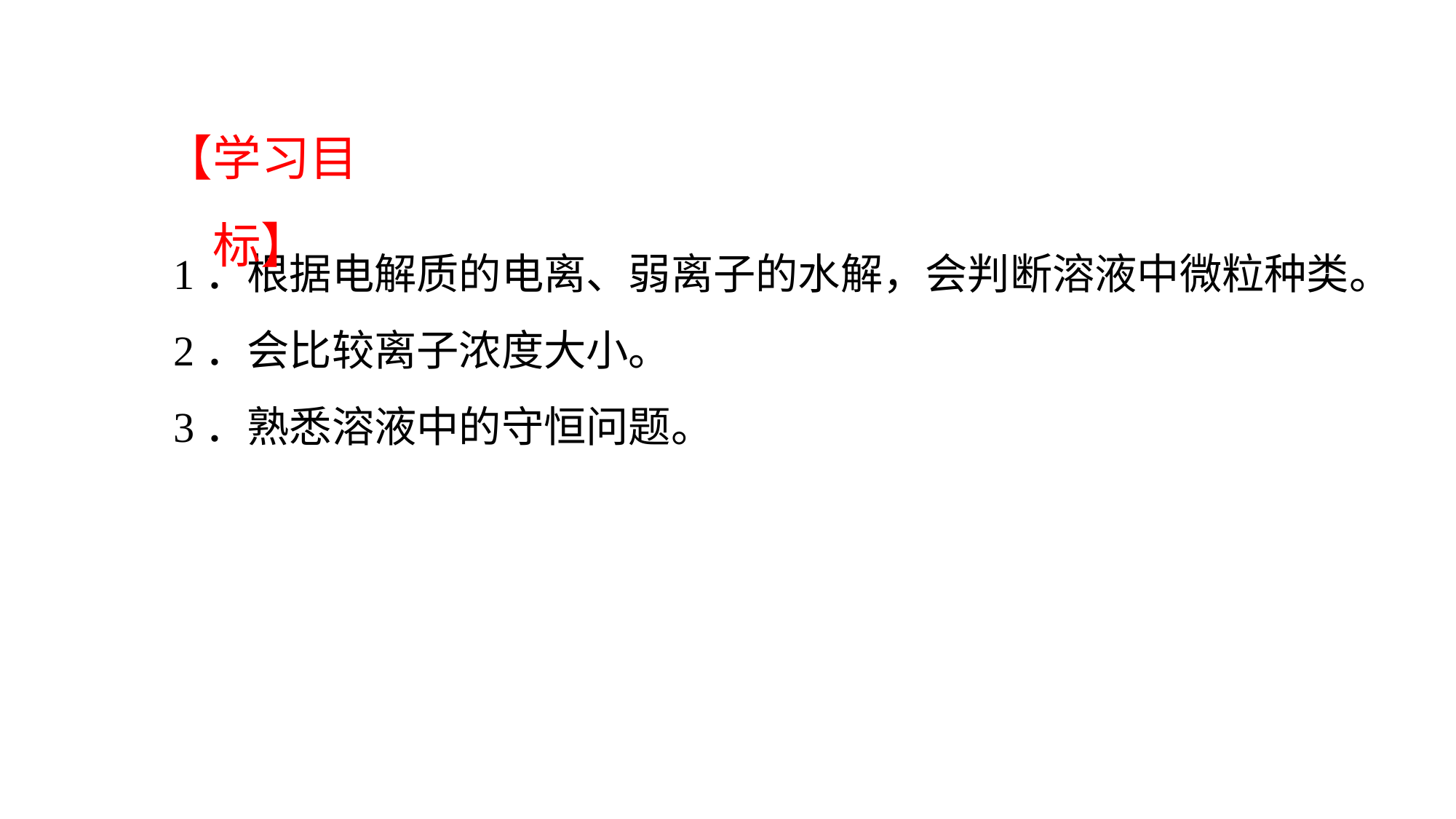

【学习目标】
1．根据电解质的电离、弱离子的水解，会判断溶液中微粒种类。
2．会比较离子浓度大小。
3．熟悉溶液中的守恒问题。